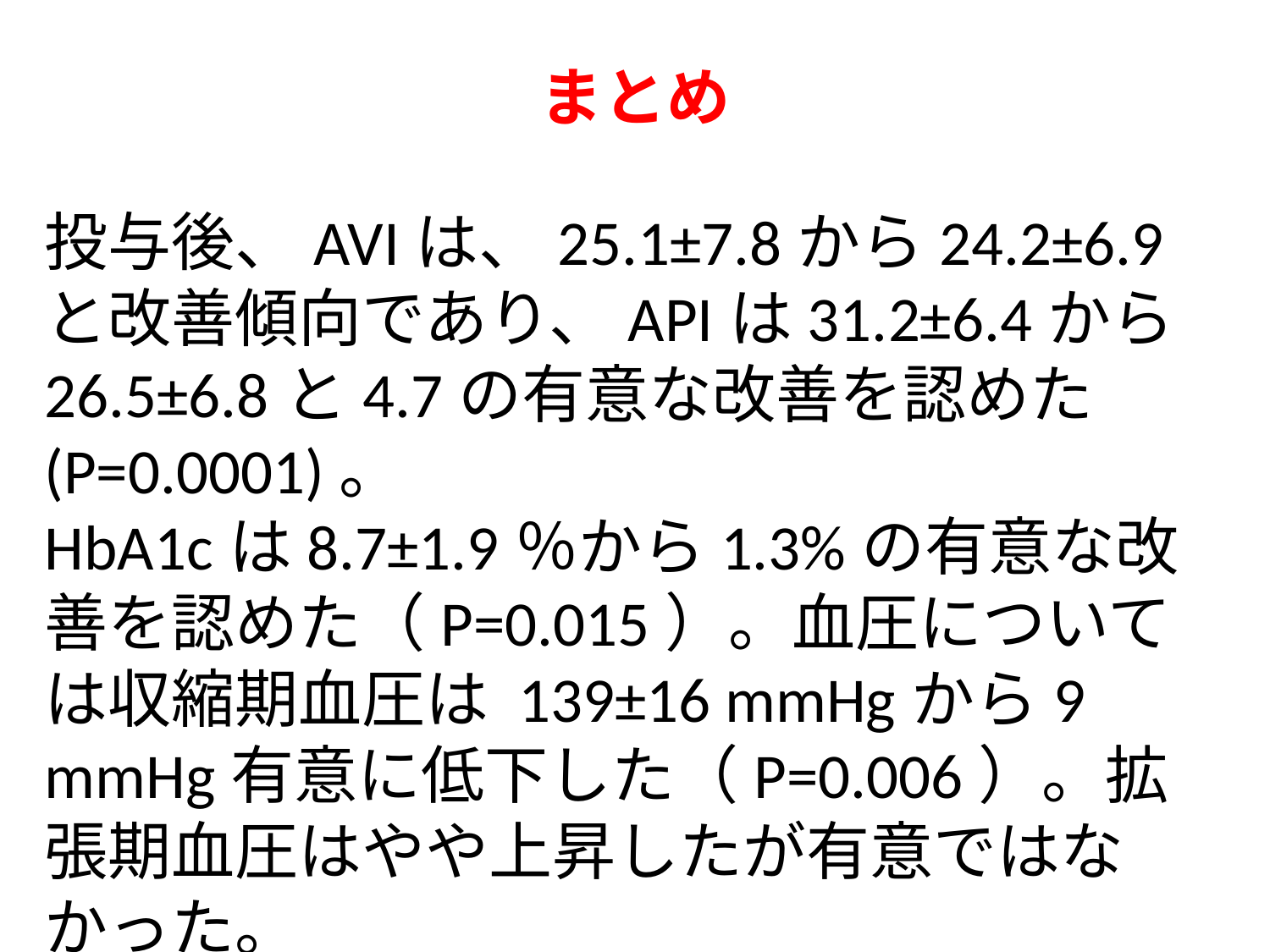

# まとめ
投与後、AVIは、25.1±7.8から24.2±6.9と改善傾向であり、APIは31.2±6.4から26.5±6.8と4.7の有意な改善を認めた(P=0.0001)。
HbA1cは8.7±1.9％から1.3%の有意な改善を認めた（P=0.015）。血圧については収縮期血圧は 139±16 mmHgから9 mmHg有意に低下した（P=0.006）。拡張期血圧はやや上昇したが有意ではなかった。